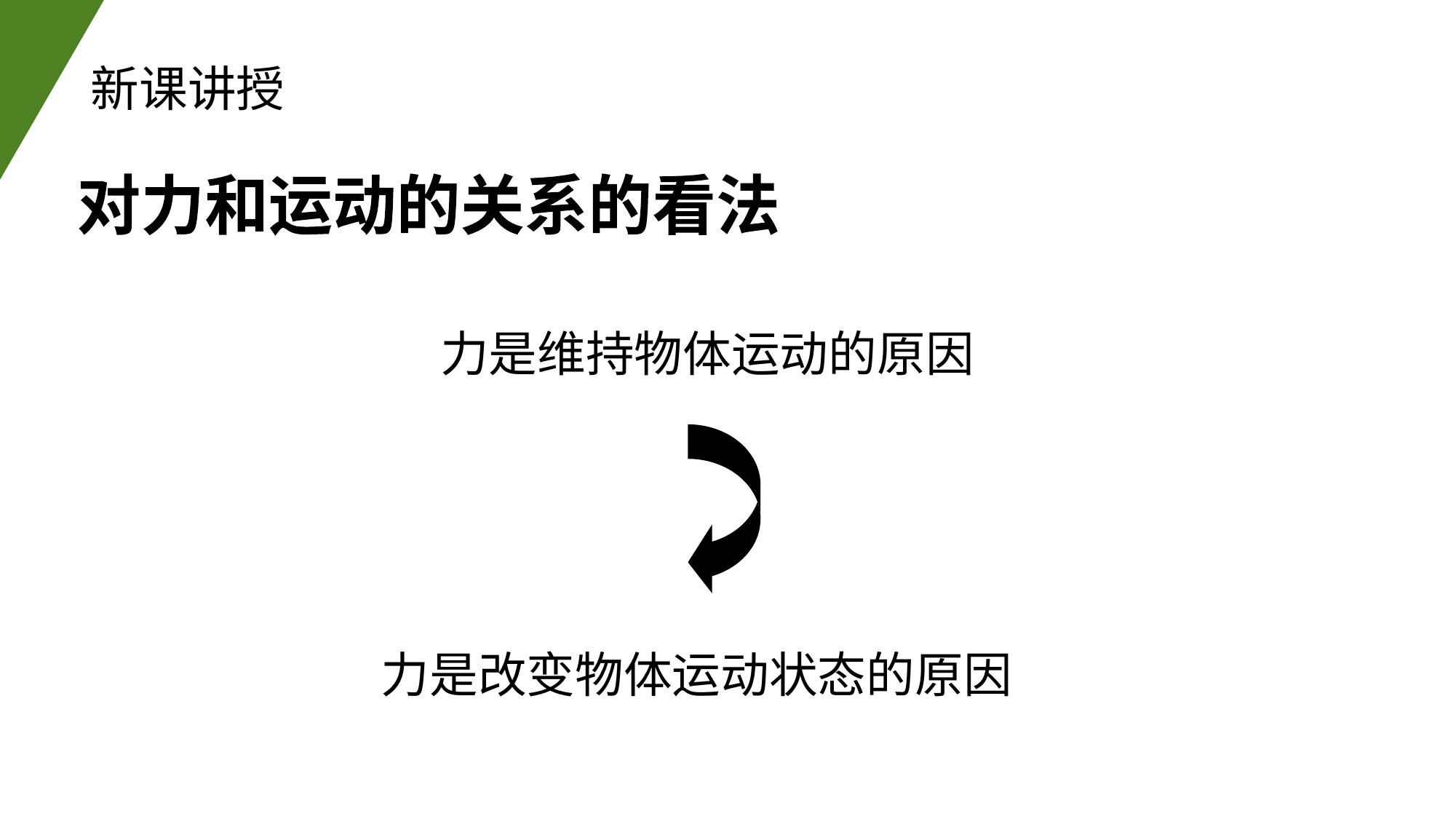

新课讲授
对力和运动的关系的看法

力是维持物体运动的原因

力是改变物体运动状态的原因